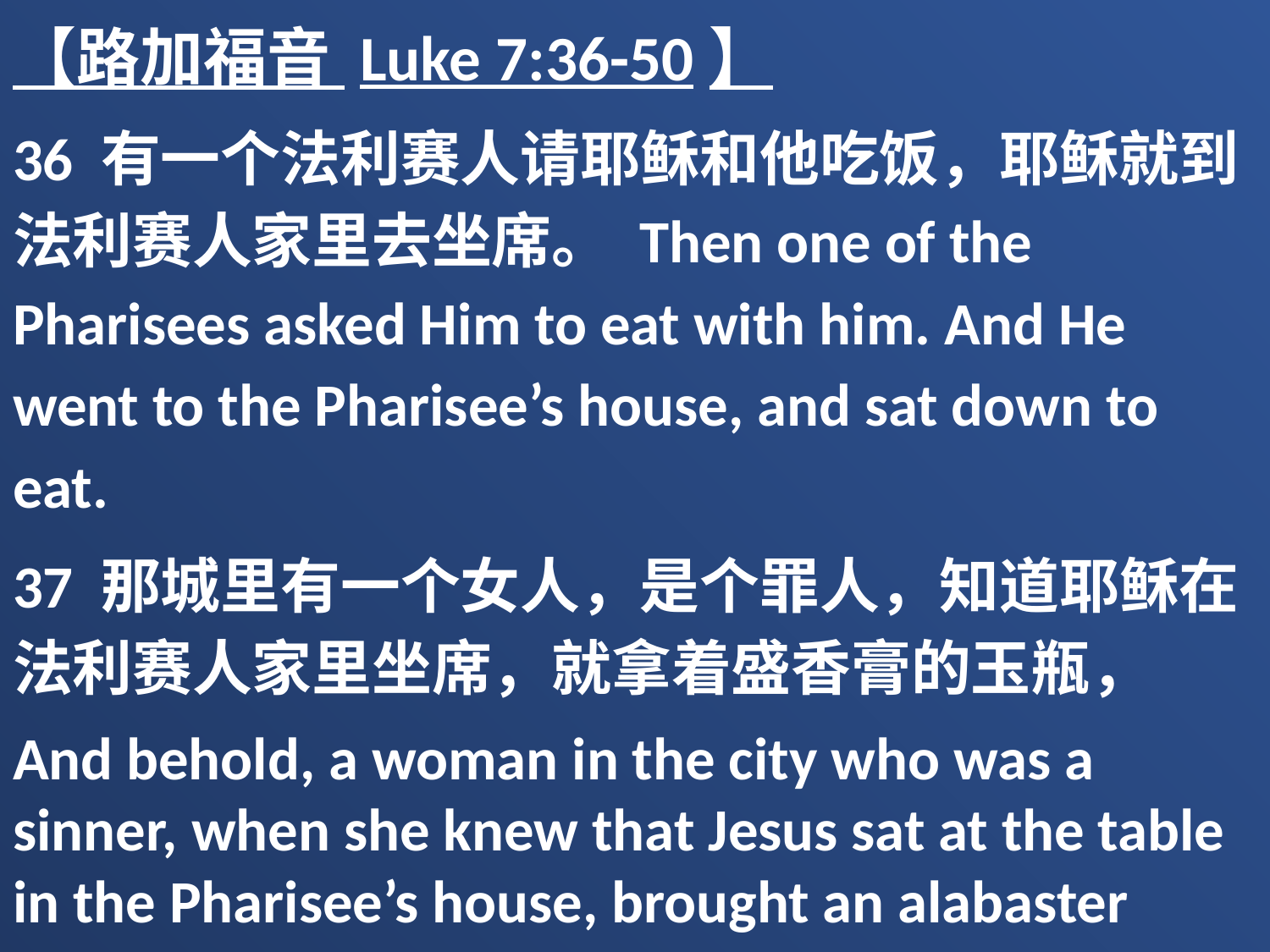

【路加福音 Luke 7:36-50】
36 有一个法利赛人请耶稣和他吃饭，耶稣就到法利赛人家里去坐席。 Then one of the Pharisees asked Him to eat with him. And He went to the Pharisee’s house, and sat down to eat.
37 那城里有一个女人，是个罪人，知道耶稣在法利赛人家里坐席，就拿着盛香膏的玉瓶，
And behold, a woman in the city who was a sinner, when she knew that Jesus sat at the table in the Pharisee’s house, brought an alabaster flask of fragrant oil,